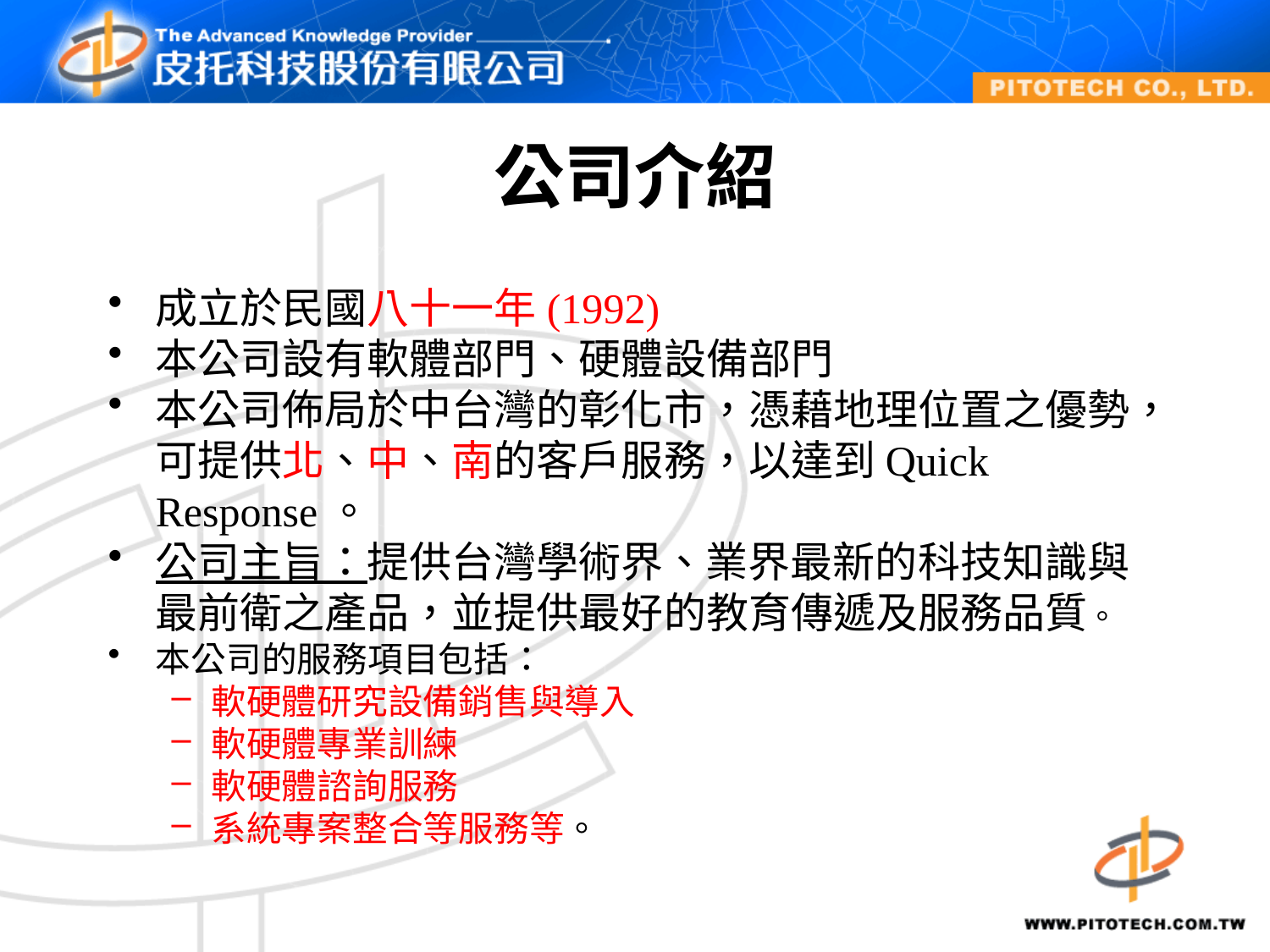

# 公司介紹
成立於民國八十一年(1992)
本公司設有軟體部門、硬體設備部門
本公司佈局於中台灣的彰化市，憑藉地理位置之優勢，可提供北、中、南的客戶服務，以達到Quick Response。
公司主旨：提供台灣學術界、業界最新的科技知識與最前衛之產品，並提供最好的教育傳遞及服務品質。
本公司的服務項目包括：
軟硬體研究設備銷售與導入
軟硬體專業訓練
軟硬體諮詢服務
系統專案整合等服務等。